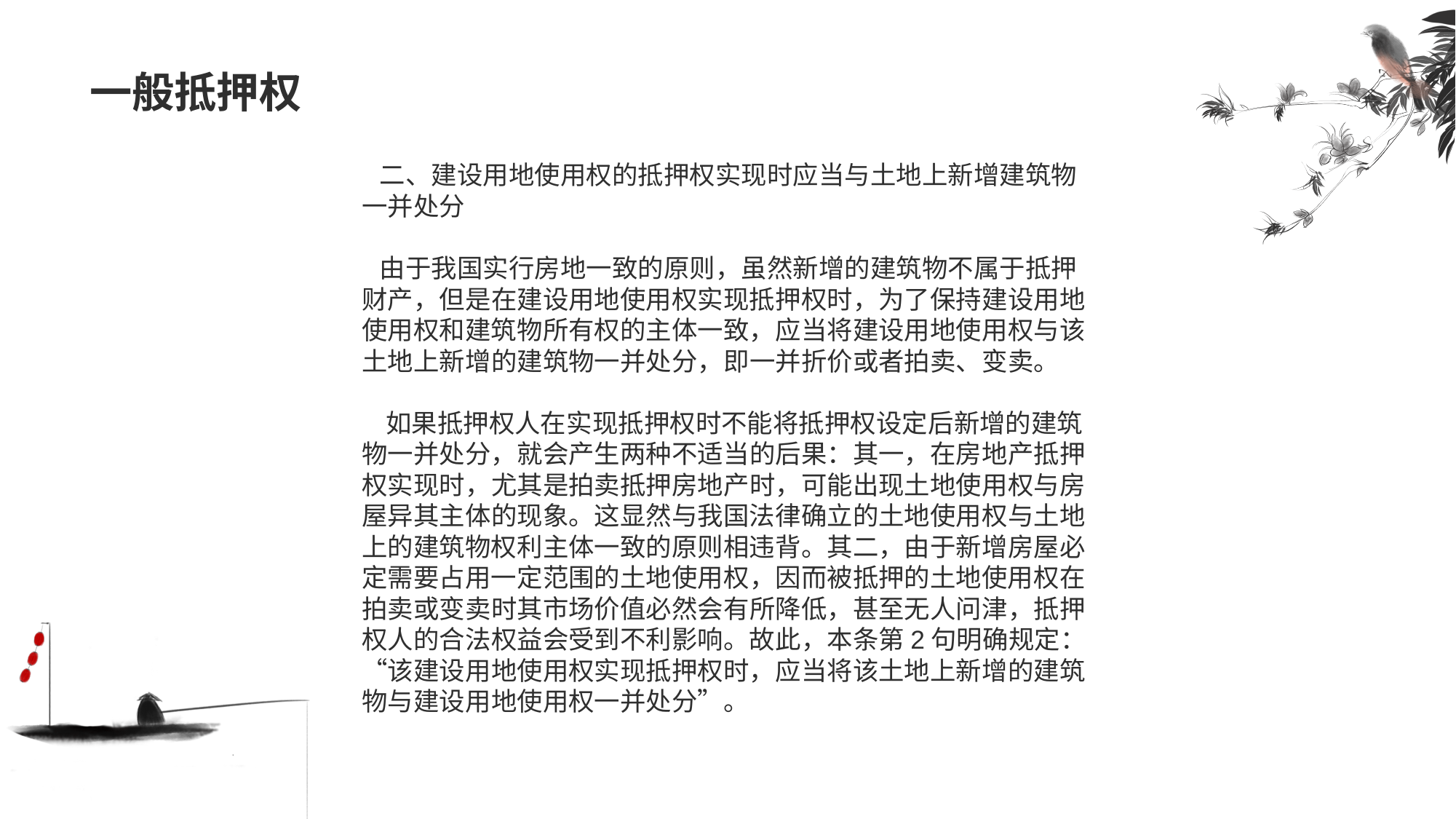

# 一般抵押权

  二、建设用地使用权的抵押权实现时应当与土地上新增建筑物一并处分

  由于我国实行房地一致的原则，虽然新增的建筑物不属于抵押财产，但是在建设用地使用权实现抵押权时，为了保持建设用地使用权和建筑物所有权的主体一致，应当将建设用地使用权与该土地上新增的建筑物一并处分，即一并折价或者拍卖、变卖。

   如果抵押权人在实现抵押权时不能将抵押权设定后新增的建筑物一并处分，就会产生两种不适当的后果：其一，在房地产抵押权实现时，尤其是拍卖抵押房地产时，可能出现土地使用权与房屋异其主体的现象。这显然与我国法律确立的土地使用权与土地上的建筑物权利主体一致的原则相违背。其二，由于新增房屋必定需要占用一定范围的土地使用权，因而被抵押的土地使用权在拍卖或变卖时其市场价值必然会有所降低，甚至无人问津，抵押权人的合法权益会受到不利影响。故此，本条第2句明确规定：“该建设用地使用权实现抵押权时，应当将该土地上新增的建筑物与建设用地使用权一并处分”。
152